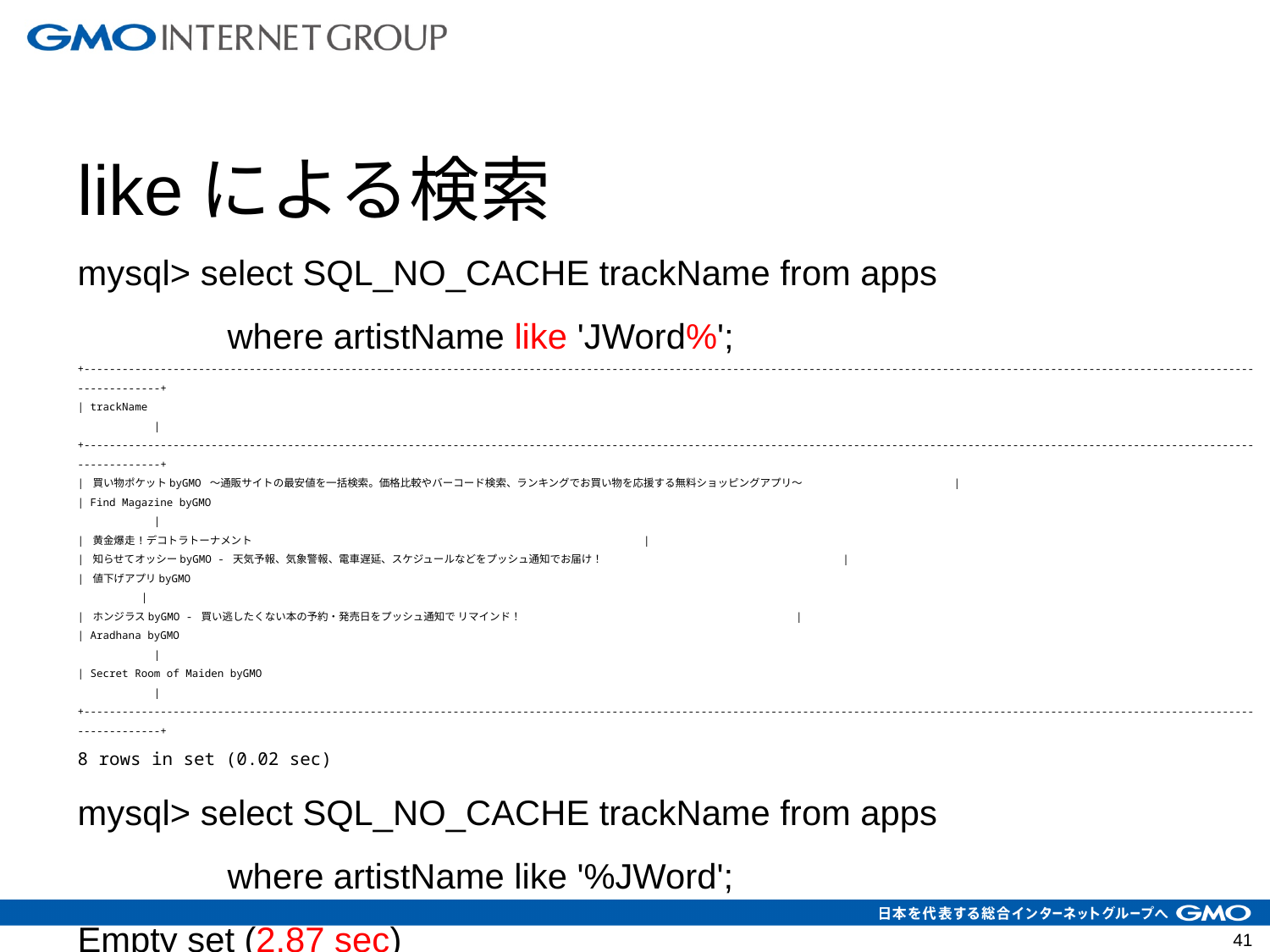

likeによる検索
mysql> select SQL_NO_CACHE trackName from apps
　　　　where artistName like 'JWord%';
+-----------------------------------------------------------------------------------------------------------------------------------------------------------------------------------------------------+
| trackName                                                                                                                                                                                           |
+-----------------------------------------------------------------------------------------------------------------------------------------------------------------------------------------------------+
| 買い物ポケットbyGMO ～通販サイトの最安値を一括検索。価格比較やバーコード検索、ランキングでお買い物を応援する無料ショッピングアプリ～                                                                |
| Find Magazine byGMO                                                                                                                                                                                 |
| 黄金爆走!デコトラトーナメント                                                                                                                                                                       |
| 知らせてオッシーbyGMO - 天気予報、気象警報、電車遅延、スケジュールなどをプッシュ通知でお届け！                                                                                                      |
| 値下げアプリbyGMO                                                                                                                                                                                   |
| ホンジラスbyGMO - 買い逃したくない本の予約・発売日をプッシュ通知で リマインド！                                                                                                                     |
| Aradhana byGMO                                                                                                                                                                                      |
| Secret Room of Maiden byGMO                                                                                                                                                                         |
+-----------------------------------------------------------------------------------------------------------------------------------------------------------------------------------------------------+
8 rows in set (0.02 sec)
mysql> select SQL_NO_CACHE trackName from apps
　　　　where artistName like '%JWord';
Empty set (2.87 sec)